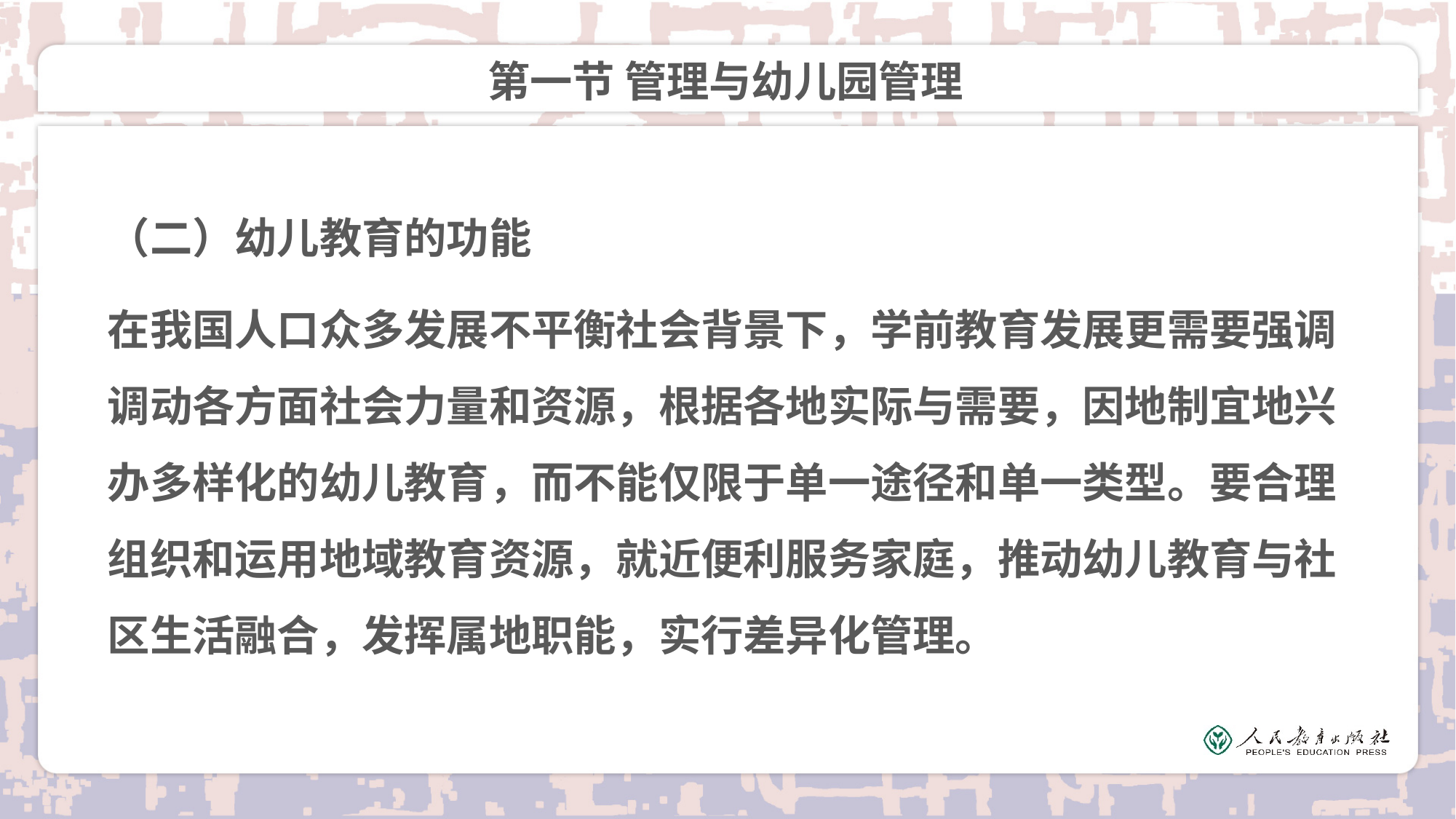

# 第一节 管理与幼儿园管理
（二）幼儿教育的功能
在我国人口众多发展不平衡社会背景下，学前教育发展更需要强调调动各方面社会力量和资源，根据各地实际与需要，因地制宜地兴办多样化的幼儿教育，而不能仅限于单一途径和单一类型。要合理组织和运用地域教育资源，就近便利服务家庭，推动幼儿教育与社区生活融合，发挥属地职能，实行差异化管理。